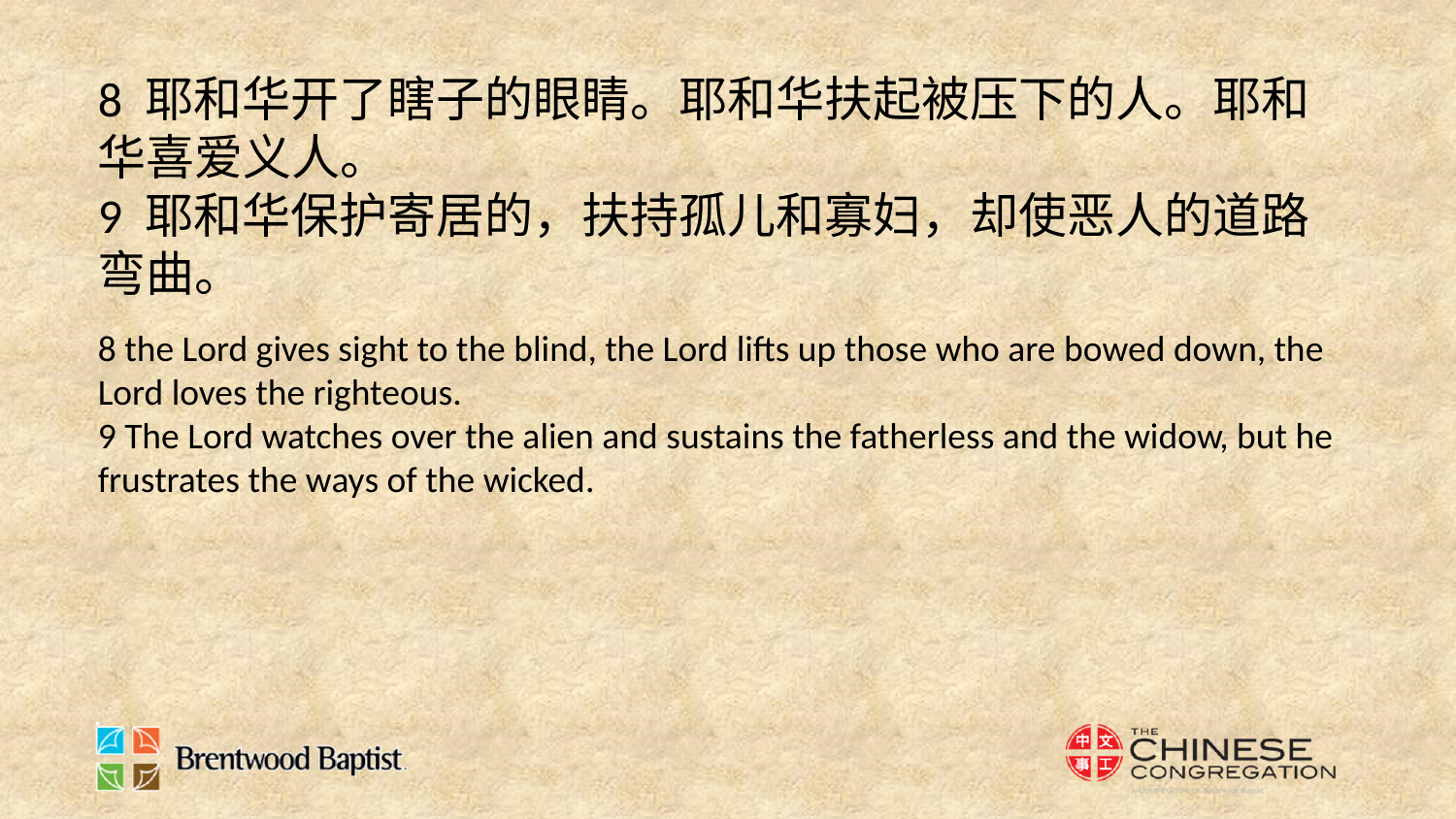

8 耶和华开了瞎子的眼睛。耶和华扶起被压下的人。耶和华喜爱义人。
9 耶和华保护寄居的，扶持孤儿和寡妇，却使恶人的道路弯曲。

8 the Lord gives sight to the blind, the Lord lifts up those who are bowed down, the Lord loves the righteous.
9 The Lord watches over the alien and sustains the fatherless and the widow, but he frustrates the ways of the wicked.